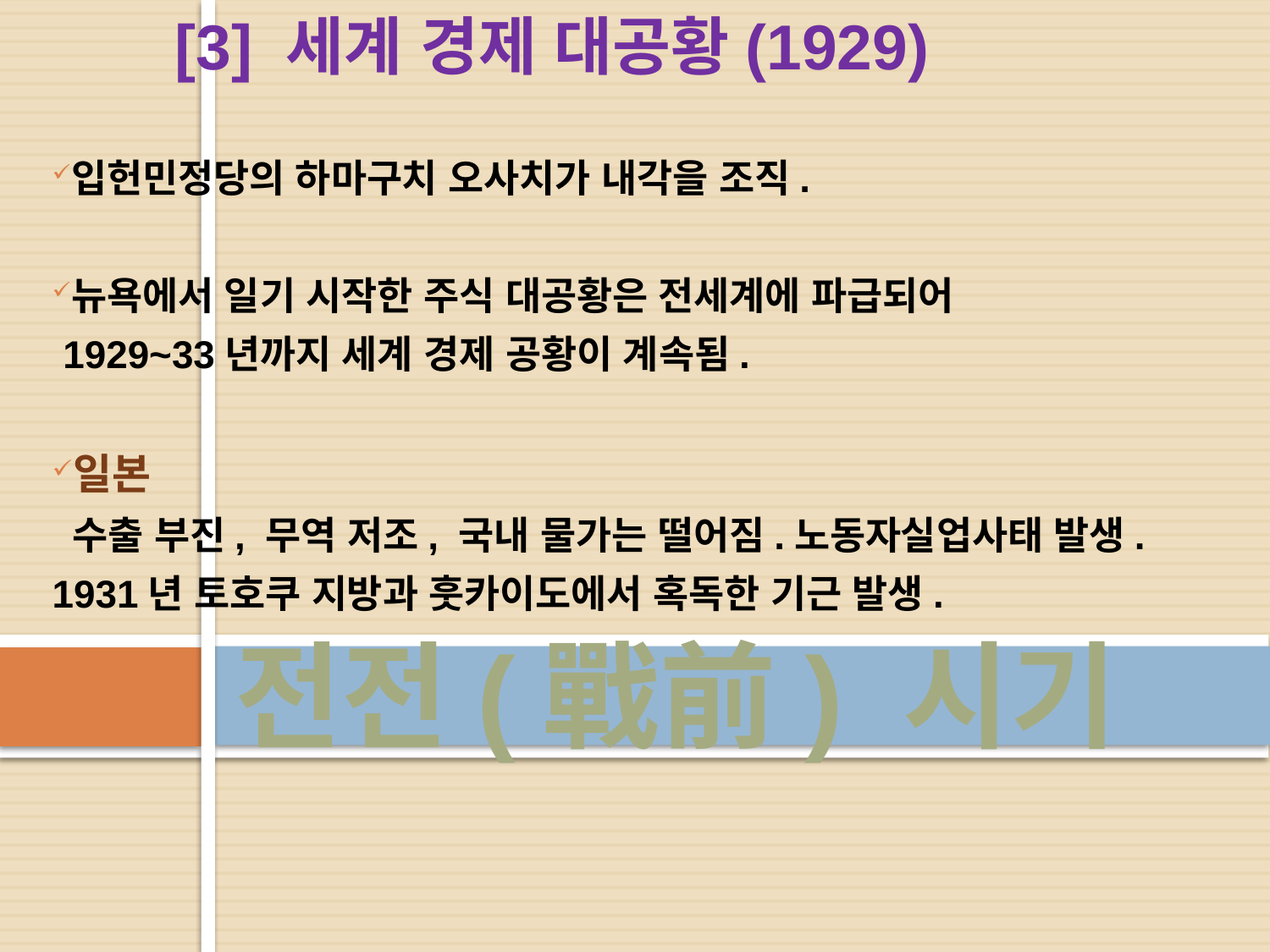

[3] 세계 경제 대공황(1929)

입헌민정당의 하마구치 오사치가 내각을 조직.

뉴욕에서 일기 시작한 주식 대공황은 전세계에 파급되어
 1929~33년까지 세계 경제 공황이 계속됨.

일본
 수출 부진, 무역 저조, 국내 물가는 떨어짐.노동자실업사태 발생.
1931년 토호쿠 지방과 훗카이도에서 혹독한 기근 발생.

# 전전(戰前) 시기